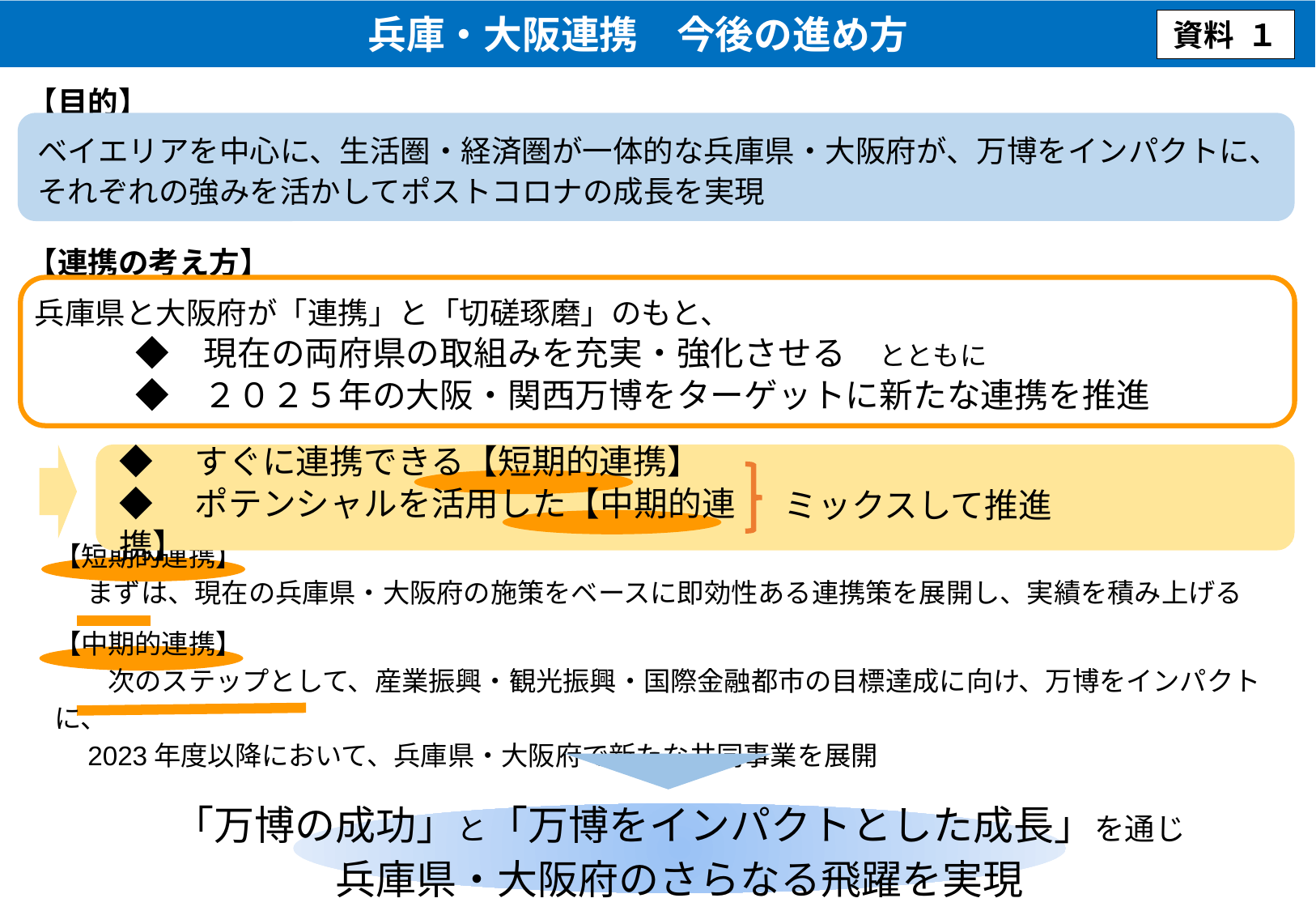

兵庫・大阪連携　今後の進め方
資料  １
【目的】

ベイエリアを中心に、生活圏・経済圏が一体的な兵庫県・大阪府が、万博をインパクトに、それぞれの強みを活かしてポストコロナの成長を実現
【連携の考え方】
兵庫県と大阪府が「連携」と「切磋琢磨」のもと、
　　　◆　現在の両府県の取組みを充実・強化させる　とともに
　　　◆　２０２５年の大阪・関西万博をターゲットに新たな連携を推進

◆　すぐに連携できる【短期的連携】
◆　ポテンシャルを活用した【中期的連携】
ミックスして推進

【短期的連携】
　 まずは、現在の兵庫県・大阪府の施策をベースに即効性ある連携策を展開し、実績を積み上げる

【中期的連携】
　　次のステップとして、産業振興・観光振興・国際金融都市の目標達成に向け、万博をインパクトに、
　2023年度以降において、兵庫県・大阪府で新たな共同事業を展開

「万博の成功」と「万博をインパクトとした成長」を通じ
兵庫県・大阪府のさらなる飛躍を実現